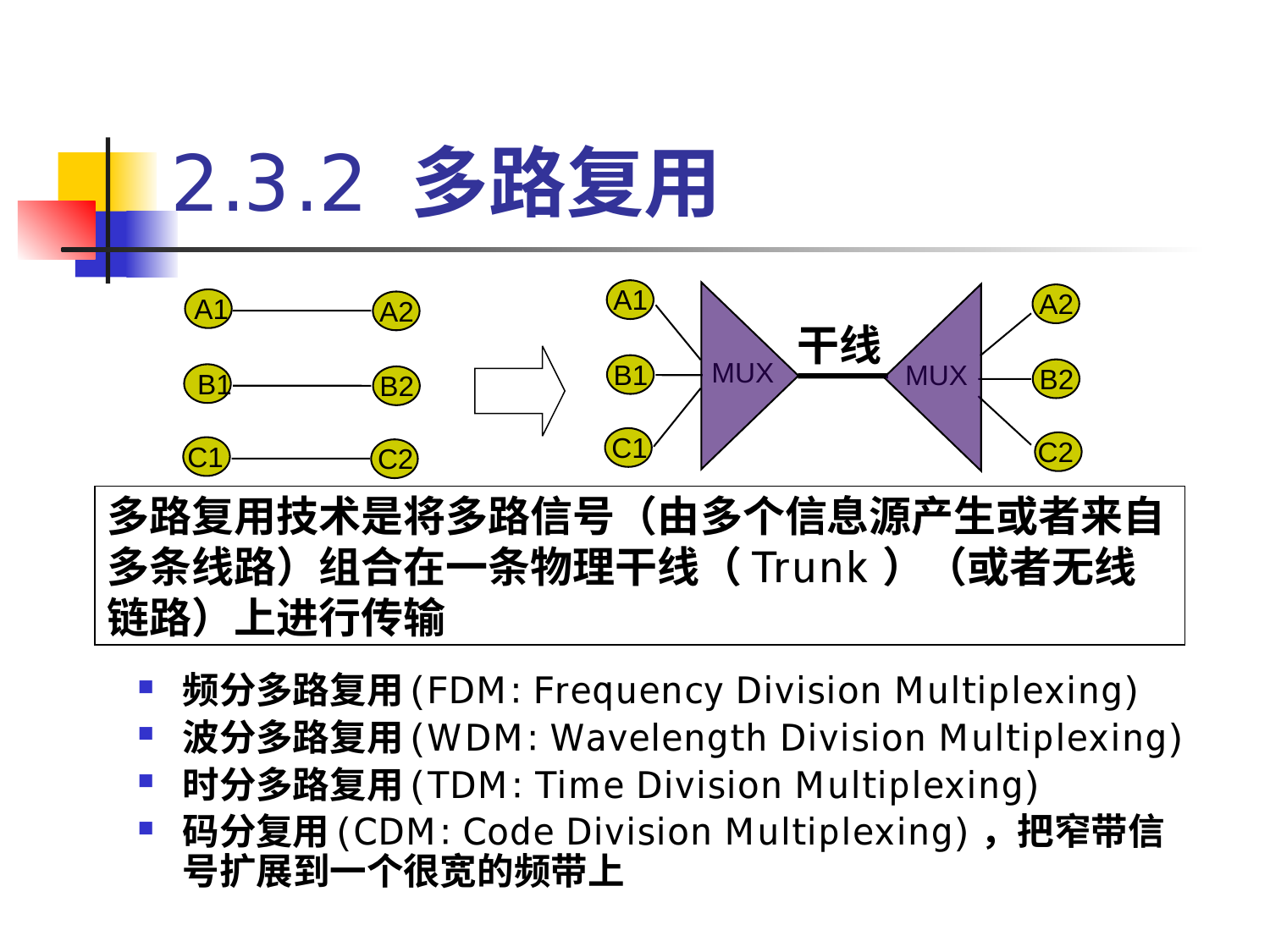

# 2.3.2 多路复用
A1

A2

A1
A2

MUX
MUX
B1

B2

B1
B2

C1

C2

C1
C2

干线
多路复用技术是将多路信号（由多个信息源产生或者来自多条线路）组合在一条物理干线（Trunk）（或者无线链路）上进行传输
频分多路复用(FDM: Frequency Division Multiplexing)
波分多路复用(WDM: Wavelength Division Multiplexing)
时分多路复用(TDM: Time Division Multiplexing)
码分复用(CDM: Code Division Multiplexing)，把窄带信号扩展到一个很宽的频带上